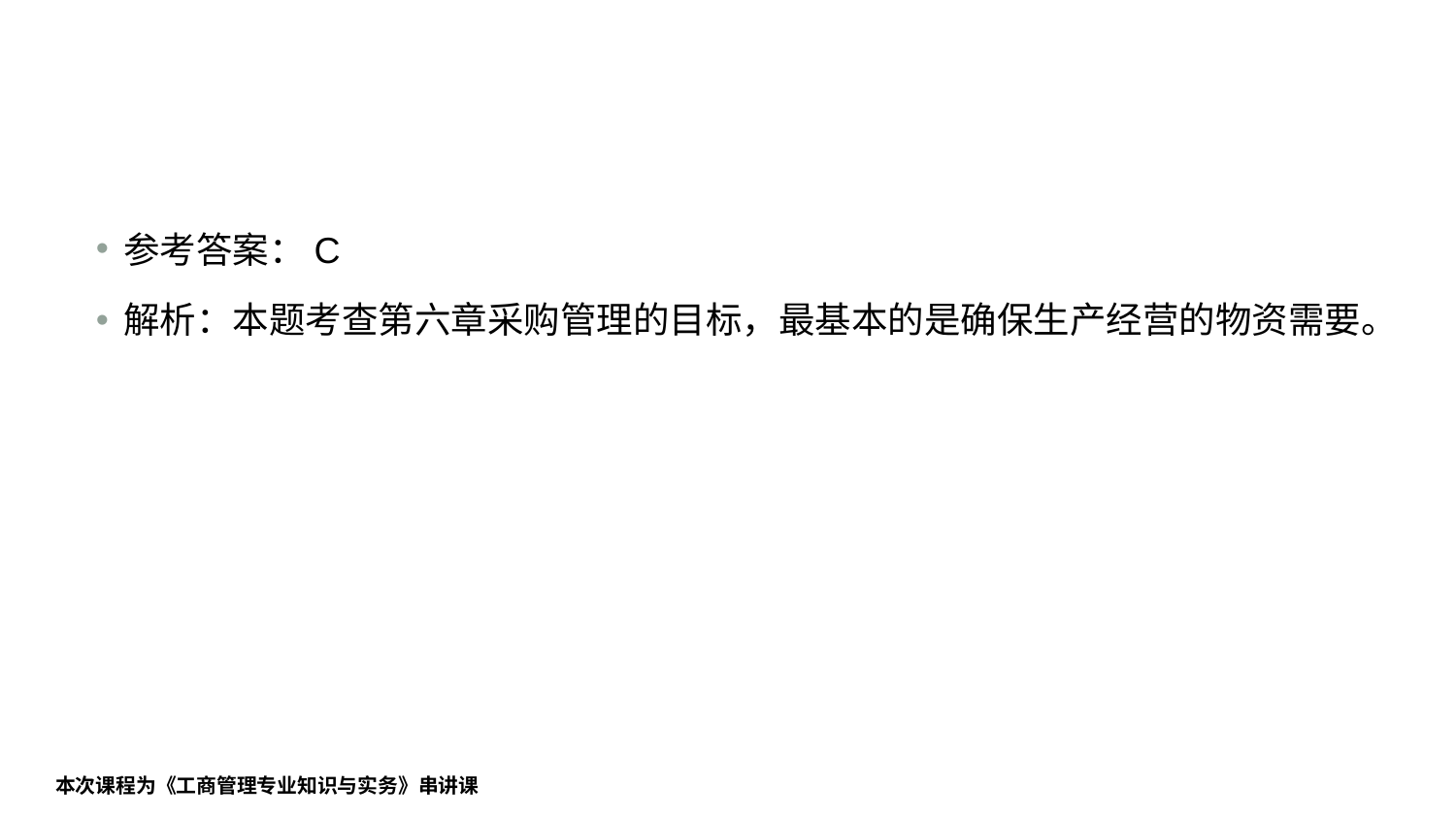

#

参考答案：C
解析：本题考查第六章采购管理的目标，最基本的是确保生产经营的物资需要。